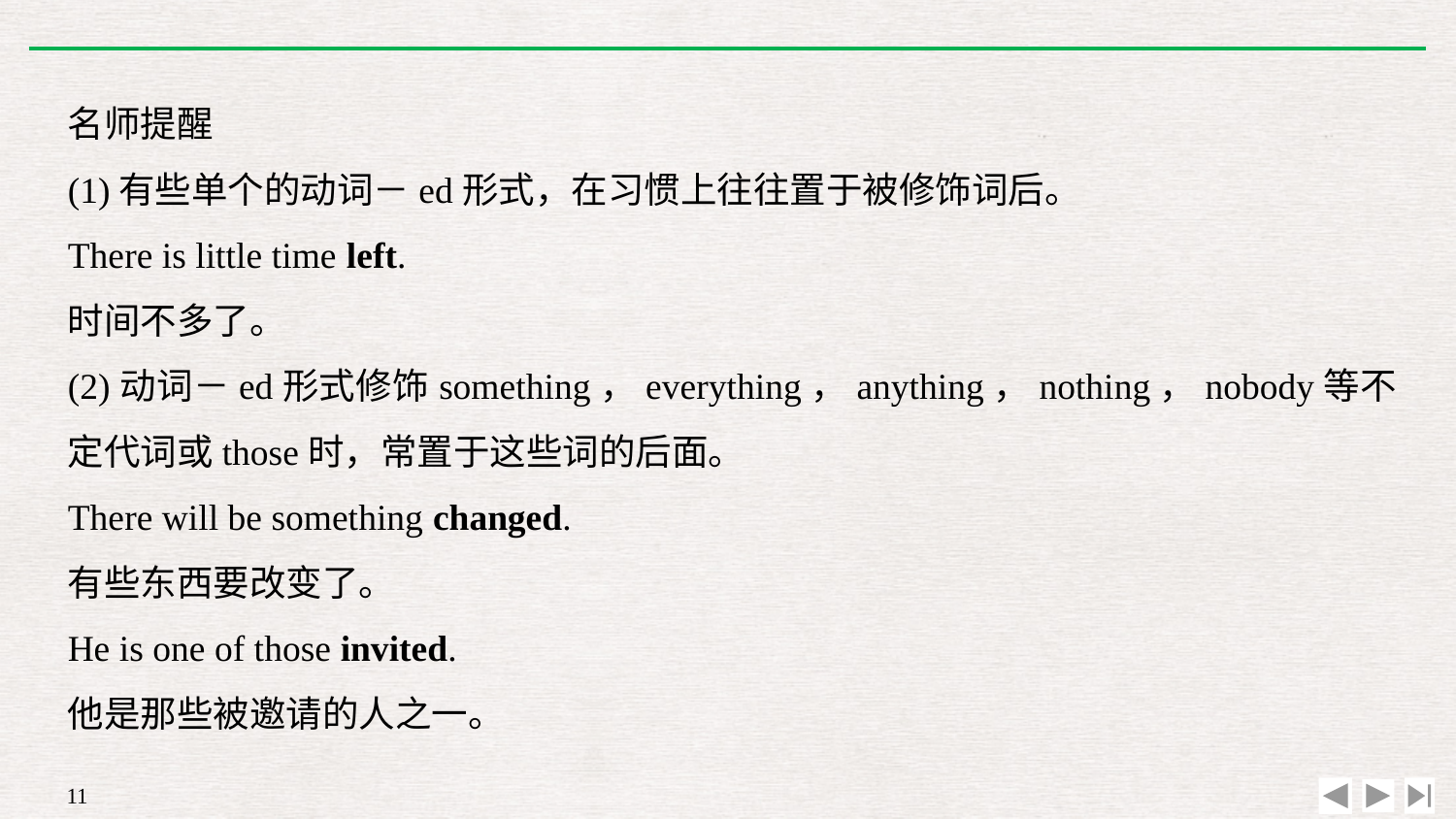

名师提醒
(1)有些单个的动词－ed形式，在习惯上往往置于被修饰词后。
There is little time left.
时间不多了。
(2)动词－ed形式修饰something，everything，anything，nothing，nobody等不定代词或those时，常置于这些词的后面。
There will be something changed.
有些东西要改变了。
He is one of those invited.
他是那些被邀请的人之一。